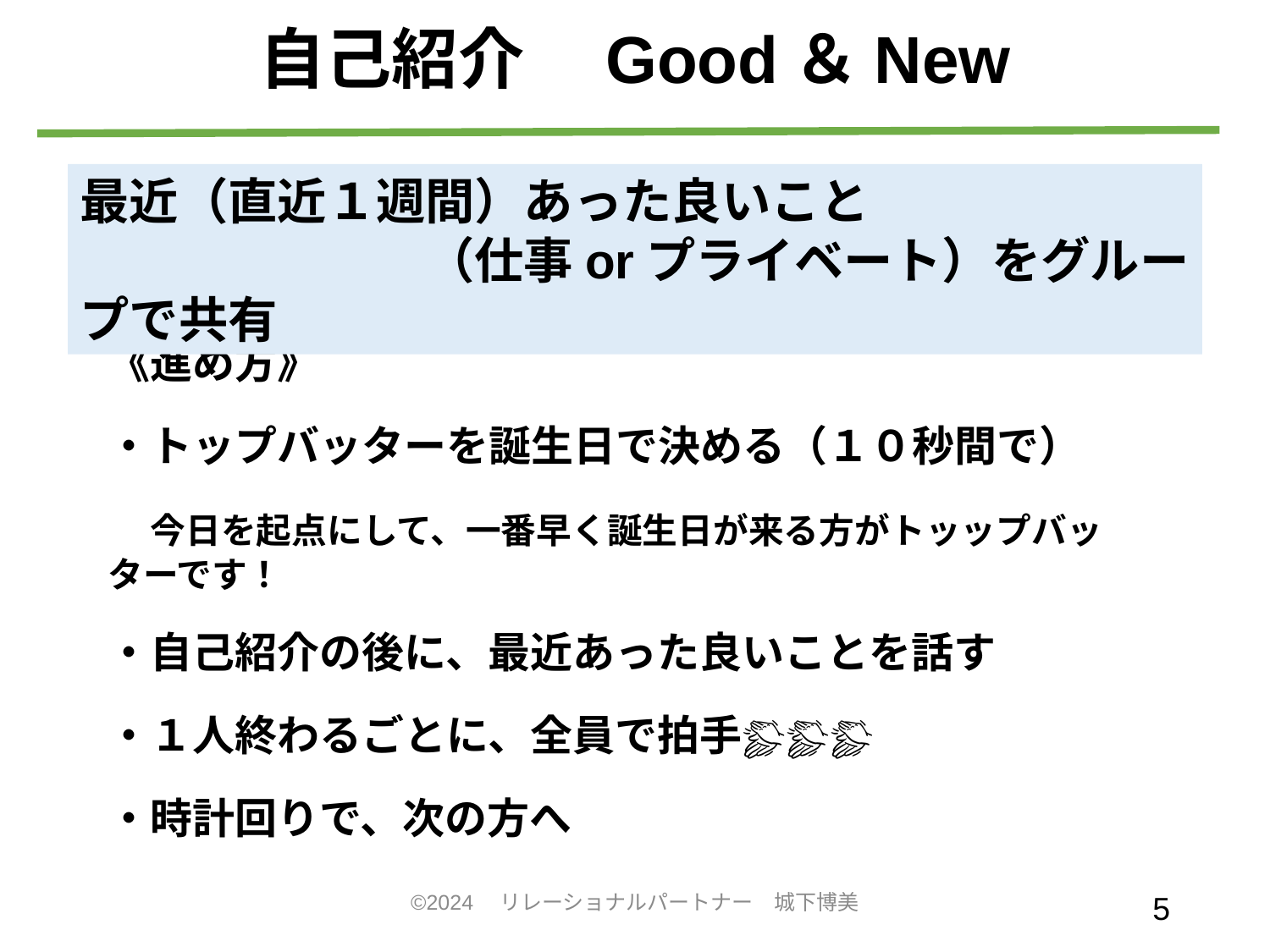

# 自己紹介　Good＆New
最近（直近１週間）あった良いこと
　　　　　　　（仕事orプライベート）をグループで共有
《進め方》
・トップバッターを誕生日で決める（１０秒間で）
　今日を起点にして、一番早く誕生日が来る方がトッップバッターです！
・自己紹介の後に、最近あった良いことを話す
・１人終わるごとに、全員で拍手👏👏👏
・時計回りで、次の方へ
©2024　リレーショナルパートナー　城下博美
5